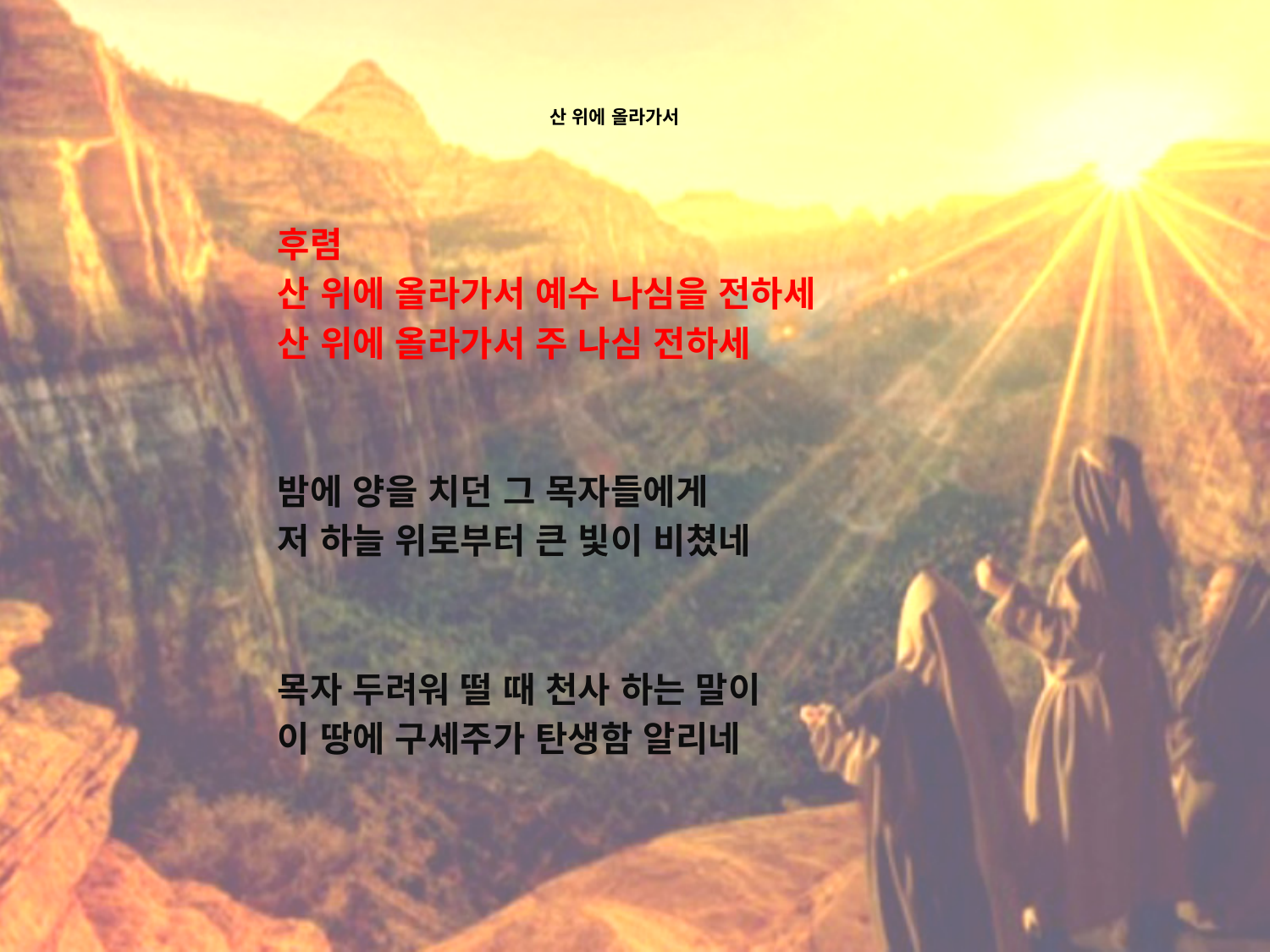

# 산 위에 올라가서
후렴
산 위에 올라가서 예수 나심을 전하세
산 위에 올라가서 주 나심 전하세

밤에 양을 치던 그 목자들에게
저 하늘 위로부터 큰 빛이 비쳤네

목자 두려워 떨 때 천사 하는 말이
이 땅에 구세주가 탄생함 알리네